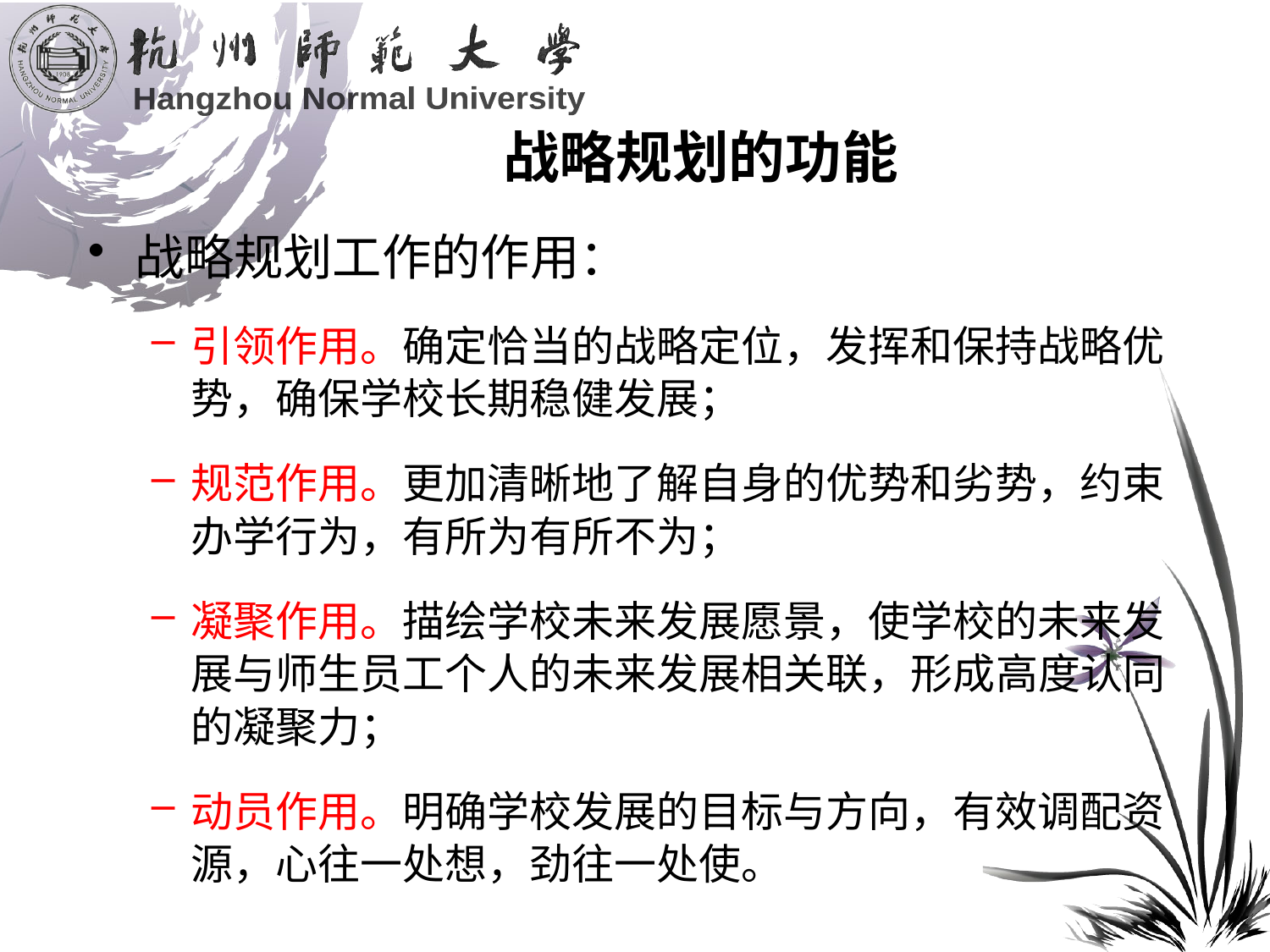

# 战略规划的功能
战略规划工作的作用：
引领作用。确定恰当的战略定位，发挥和保持战略优势，确保学校长期稳健发展；
规范作用。更加清晰地了解自身的优势和劣势，约束办学行为，有所为有所不为；
凝聚作用。描绘学校未来发展愿景，使学校的未来发展与师生员工个人的未来发展相关联，形成高度认同的凝聚力；
动员作用。明确学校发展的目标与方向，有效调配资源，心往一处想，劲往一处使。